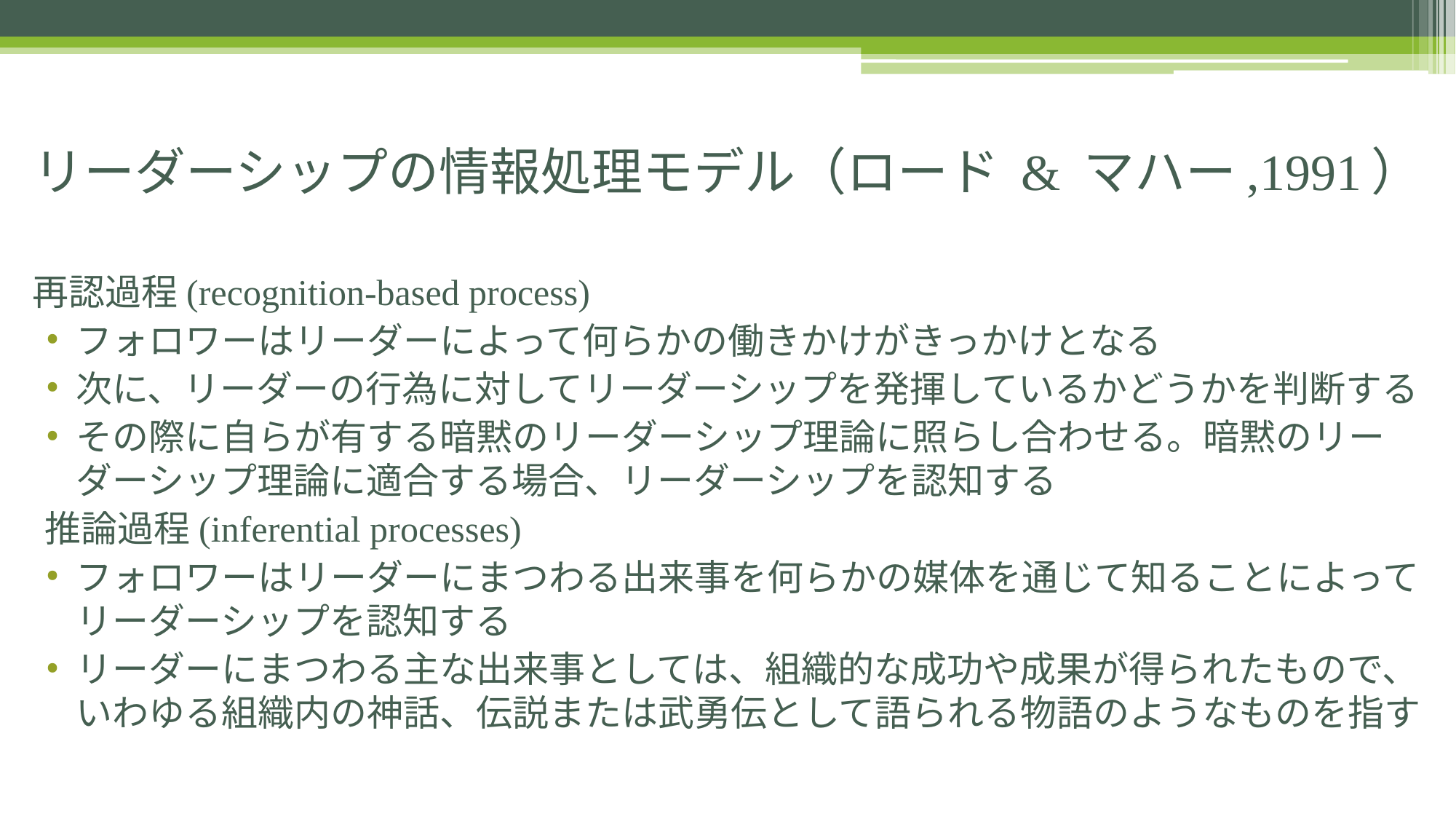

# リーダーシップの情報処理モデル（ロード & マハー,1991）
再認過程(recognition-based process)
フォロワーはリーダーによって何らかの働きかけがきっかけとなる
次に、リーダーの行為に対してリーダーシップを発揮しているかどうかを判断する
その際に自らが有する暗黙のリーダーシップ理論に照らし合わせる。暗黙のリーダーシップ理論に適合する場合、リーダーシップを認知する
推論過程(inferential processes)
フォロワーはリーダーにまつわる出来事を何らかの媒体を通じて知ることによってリーダーシップを認知する
リーダーにまつわる主な出来事としては、組織的な成功や成果が得られたもので、いわゆる組織内の神話、伝説または武勇伝として語られる物語のようなものを指す